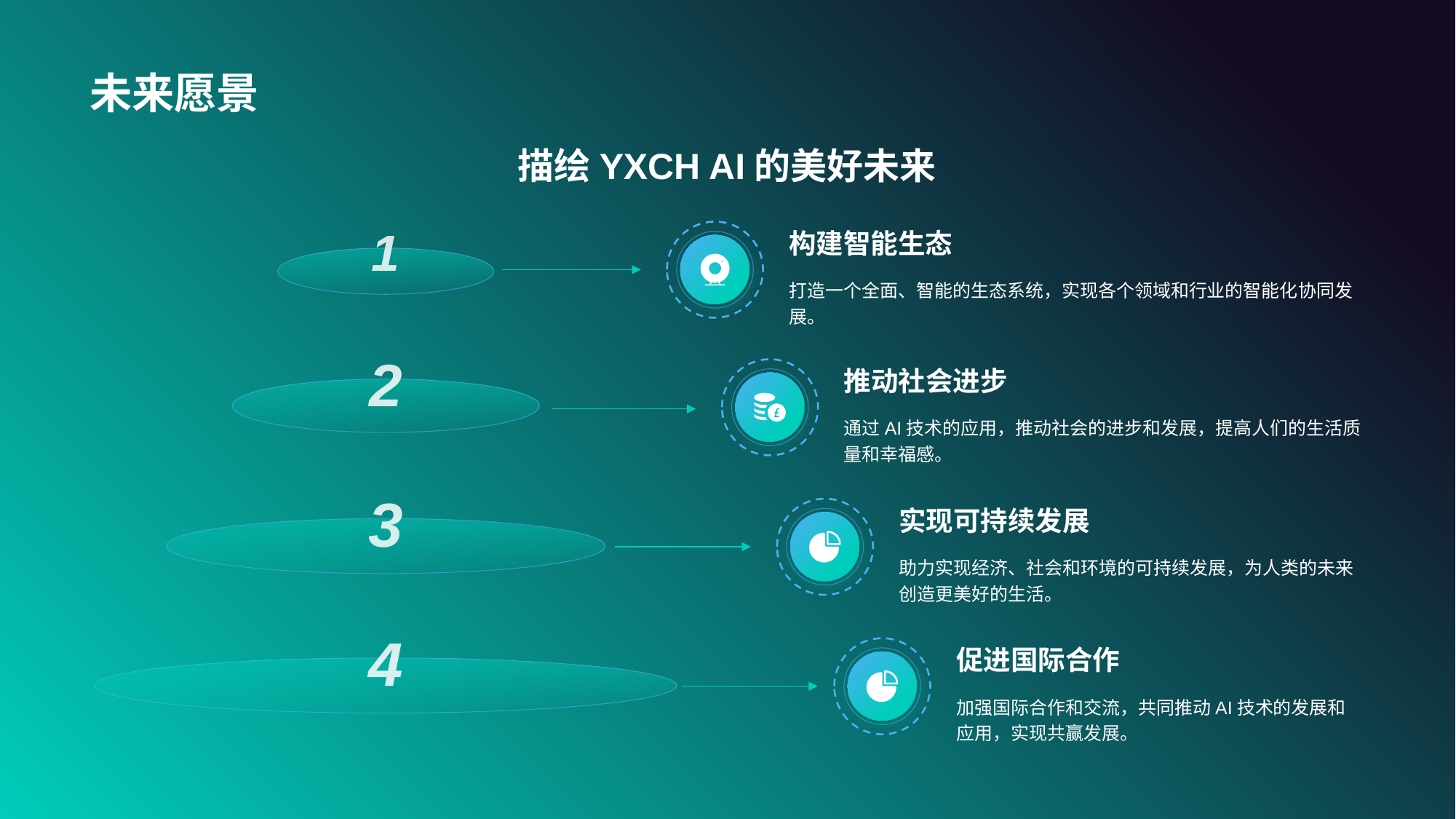

# 未来愿景
描绘YXCH AI的美好未来
构建智能生态
1

打造一个全面、智能的生态系统，实现各个领域和行业的智能化协同发展。

2
推动社会进步

通过AI技术的应用，推动社会的进步和发展，提高人们的生活质量和幸福感。

3
实现可持续发展

助力实现经济、社会和环境的可持续发展，为人类的未来创造更美好的生活。

4
促进国际合作

加强国际合作和交流，共同推动AI技术的发展和应用，实现共赢发展。